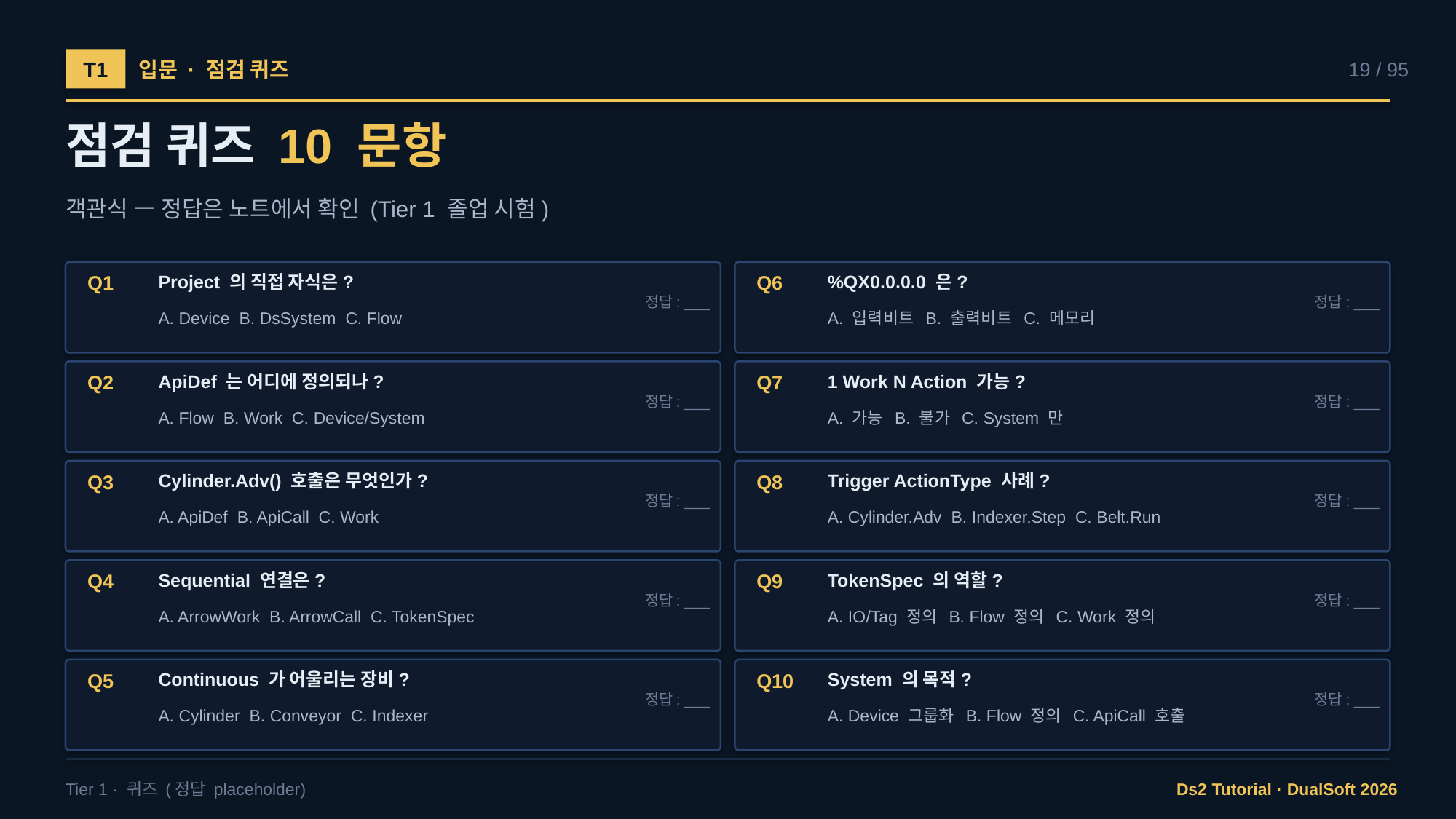

T1
입문 · 점검 퀴즈
19 / 95
점검 퀴즈 10 문항
객관식 — 정답은 노트에서 확인 (Tier 1 졸업 시험)

Q1
Project 의 직접 자식은?
Q6
%QX0.0.0.0 은?
정답: ___
정답: ___
A. Device  B. DsSystem  C. Flow
A. 입력비트  B. 출력비트  C. 메모리

Q2
ApiDef 는 어디에 정의되나?
Q7
1 Work N Action 가능?
정답: ___
정답: ___
A. Flow  B. Work  C. Device/System
A. 가능  B. 불가  C. System 만

Q3
Cylinder.Adv() 호출은 무엇인가?
Q8
Trigger ActionType 사례?
정답: ___
정답: ___
A. ApiDef  B. ApiCall  C. Work
A. Cylinder.Adv  B. Indexer.Step  C. Belt.Run

Q4
Sequential 연결은?
Q9
TokenSpec 의 역할?
정답: ___
정답: ___
A. ArrowWork  B. ArrowCall  C. TokenSpec
A. IO/Tag 정의  B. Flow 정의  C. Work 정의

Q5
Continuous 가 어울리는 장비?
Q10
System 의 목적?
정답: ___
정답: ___
A. Cylinder  B. Conveyor  C. Indexer
A. Device 그룹화  B. Flow 정의  C. ApiCall 호출
Tier 1 · 퀴즈 (정답 placeholder)
Ds2 Tutorial · DualSoft 2026